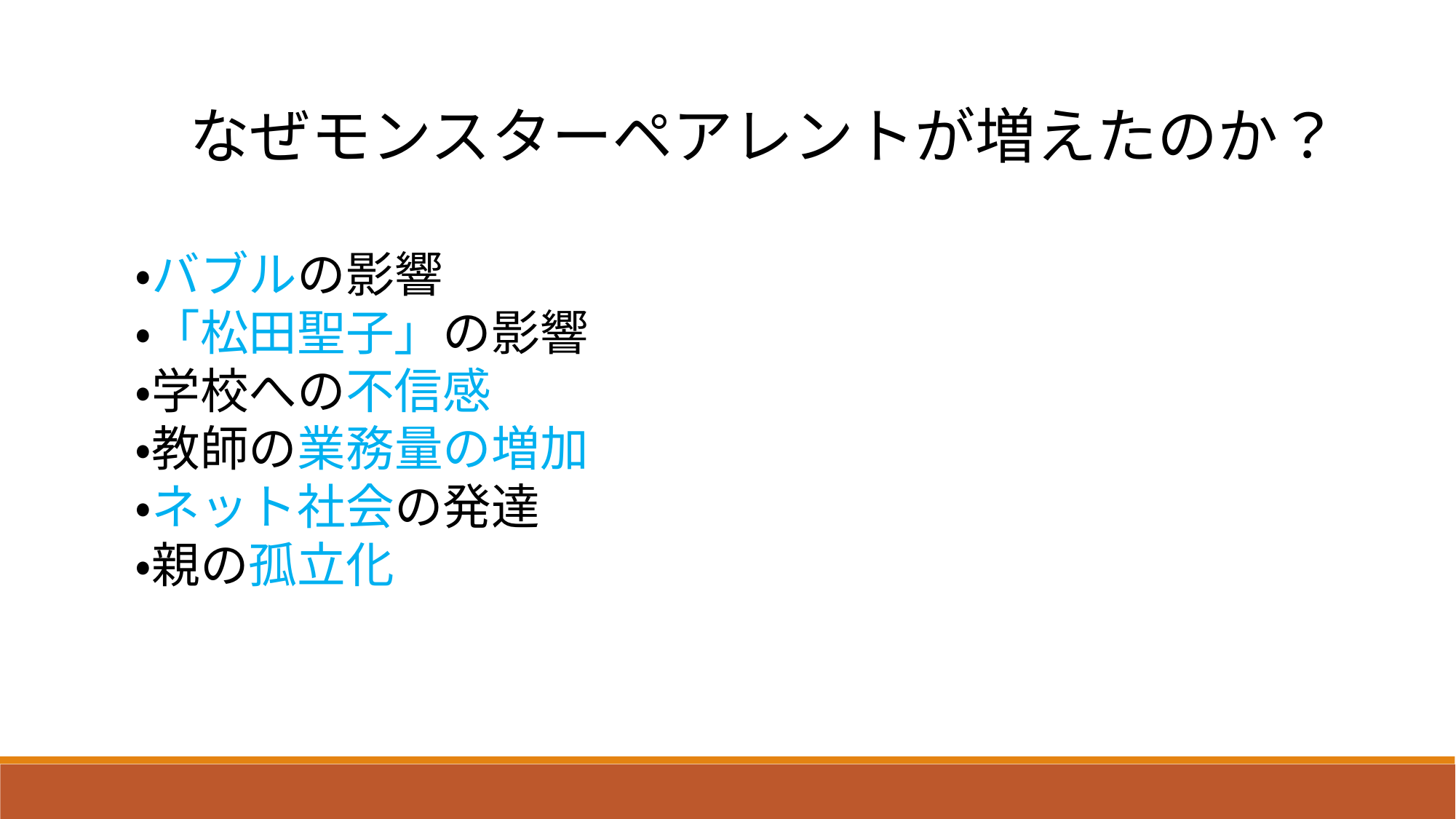

なぜモンスターペアレントが増えたのか？

・バブルの影響
・「松田聖子」の影響
・学校への不信感
・教師の業務量の増加
・ネット社会の発達
・親の孤立化